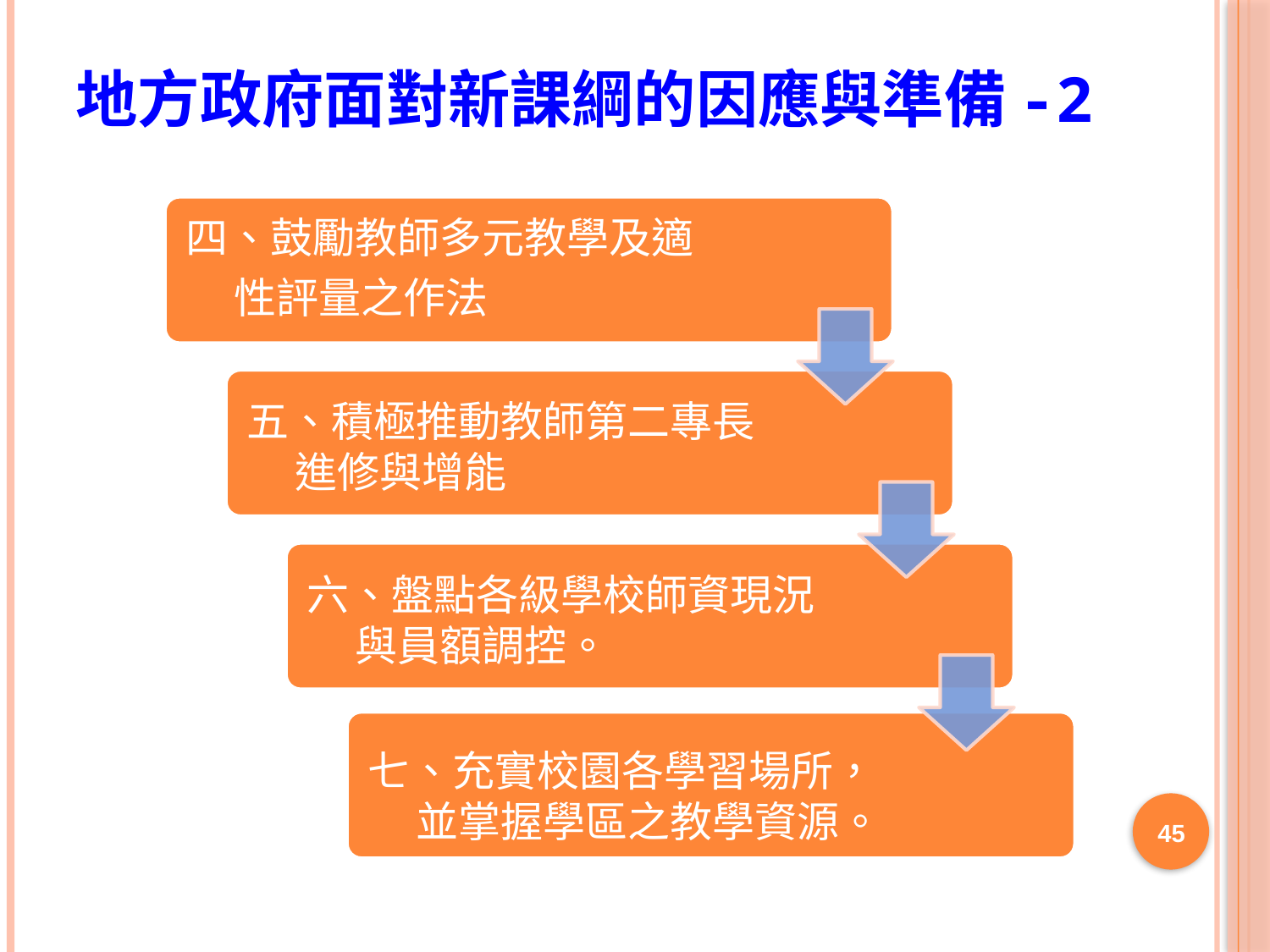

# 地方政府面對新課綱的因應與準備-2
四、鼓勵教師多元教學及適
    性評量之作法

五、積極推動教師第二專長
    進修與增能

六、盤點各級學校師資現況
    與員額調控。

七、充實校園各學習場所，
    並掌握學區之教學資源。

45